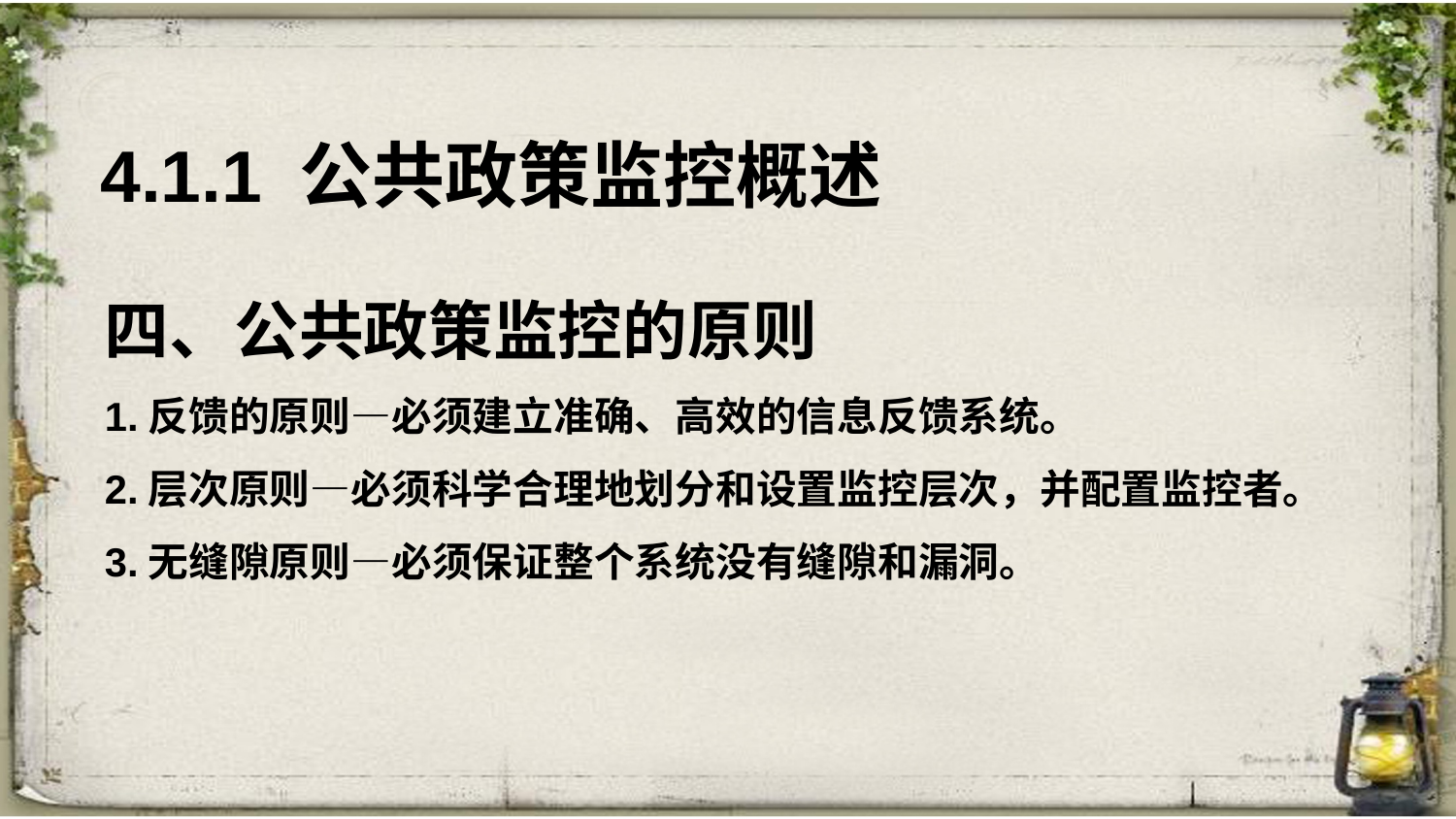

4.1.1 公共政策监控概述
四、公共政策监控的原则
1.反馈的原则—必须建立准确、高效的信息反馈系统。
2.层次原则—必须科学合理地划分和设置监控层次，并配置监控者。
3.无缝隙原则—必须保证整个系统没有缝隙和漏洞。